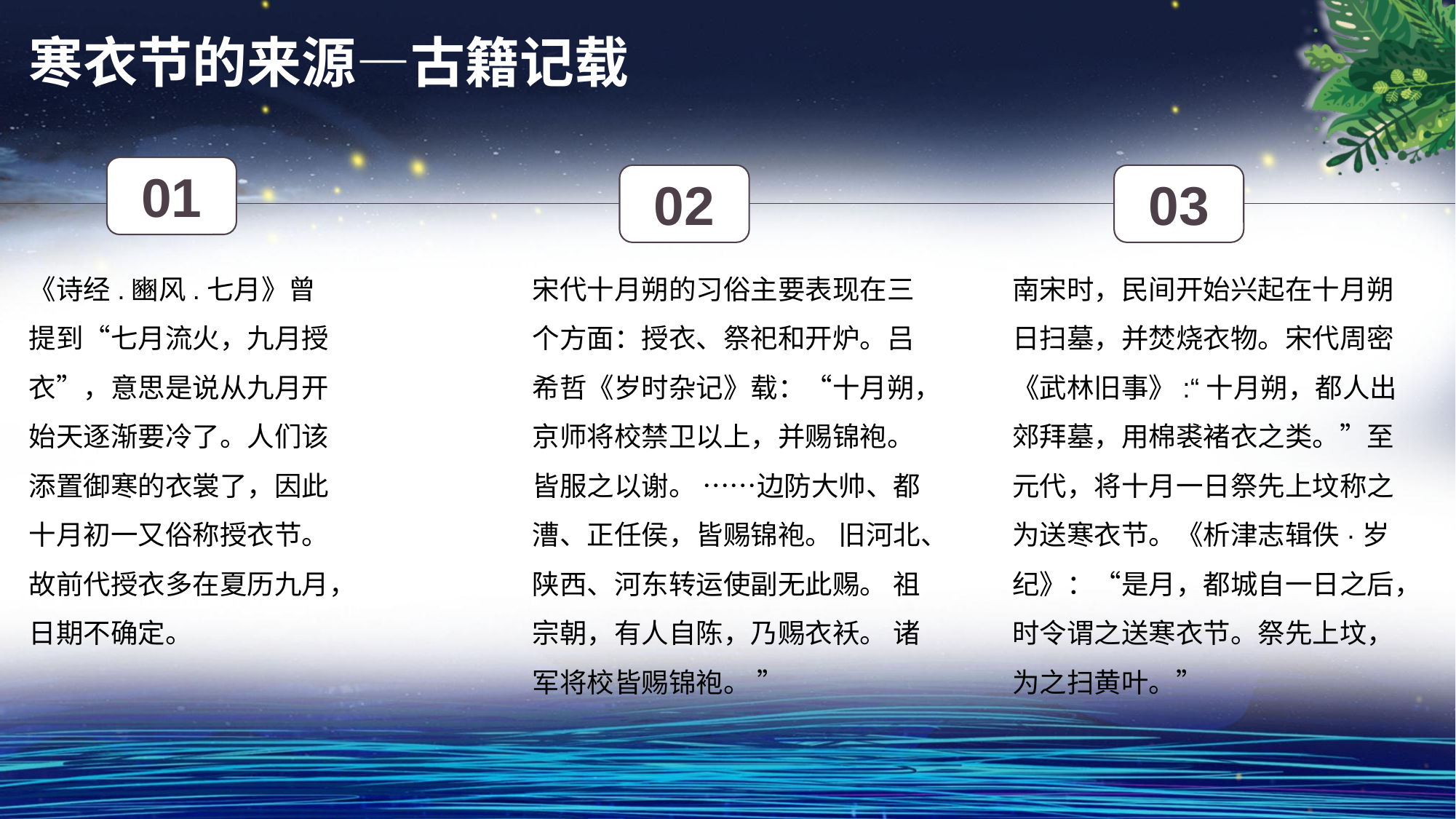

寒衣节的来源—古籍记载
01
02
03
《诗经.豳风.七月》曾提到“七月流火，九月授衣”，意思是说从九月开始天逐渐要冷了。人们该添置御寒的衣裳了，因此十月初一又俗称授衣节。 故前代授衣多在夏历九月，日期不确定。
宋代十月朔的习俗主要表现在三个方面：授衣、祭祀和开炉。吕希哲《岁时杂记》载：“十月朔，京师将校禁卫以上，并赐锦袍。 皆服之以谢。 ……边防大帅、都漕、正任侯，皆赐锦袍。 旧河北、陕西、河东转运使副无此赐。 祖宗朝，有人自陈，乃赐衣袄。 诸军将校皆赐锦袍。 ”
南宋时，民间开始兴起在十月朔日扫墓，并焚烧衣物。宋代周密《武林旧事》:“十月朔，都人出郊拜墓，用棉裘褚衣之类。”至元代，将十月一日祭先上坟称之为送寒衣节。《析津志辑佚·岁纪》：“是月，都城自一日之后，时令谓之送寒衣节。祭先上坟，为之扫黄叶。”